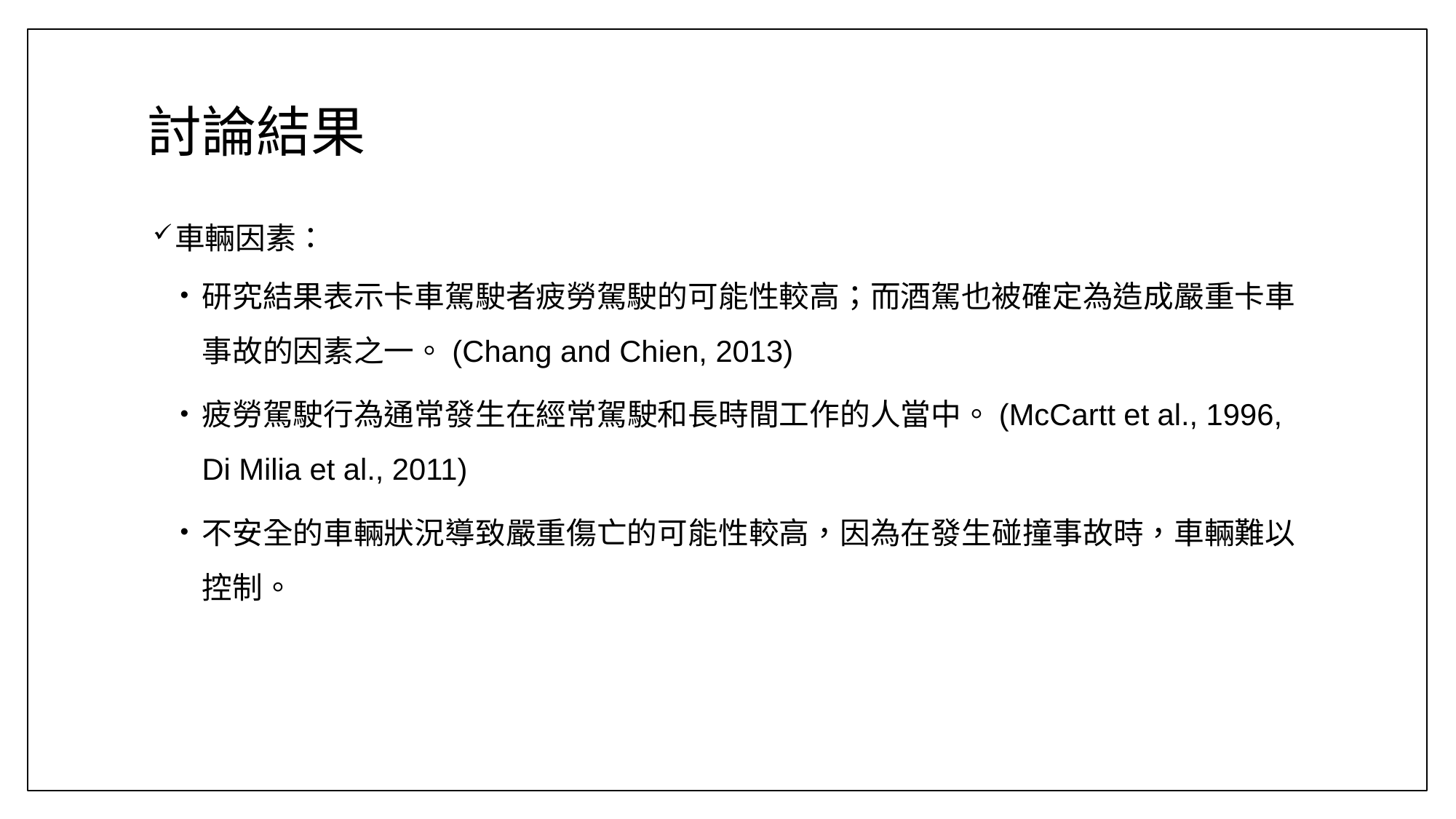

# 討論結果
車輛因素：
研究結果表示卡車駕駛者疲勞駕駛的可能性較高；而酒駕也被確定為造成嚴重卡車事故的因素之一。(Chang and Chien, 2013)
疲勞駕駛行為通常發生在經常駕駛和長時間工作的人當中。(McCartt et al., 1996, Di Milia et al., 2011)
不安全的車輛狀況導致嚴重傷亡的可能性較高，因為在發生碰撞事故時，車輛難以控制。